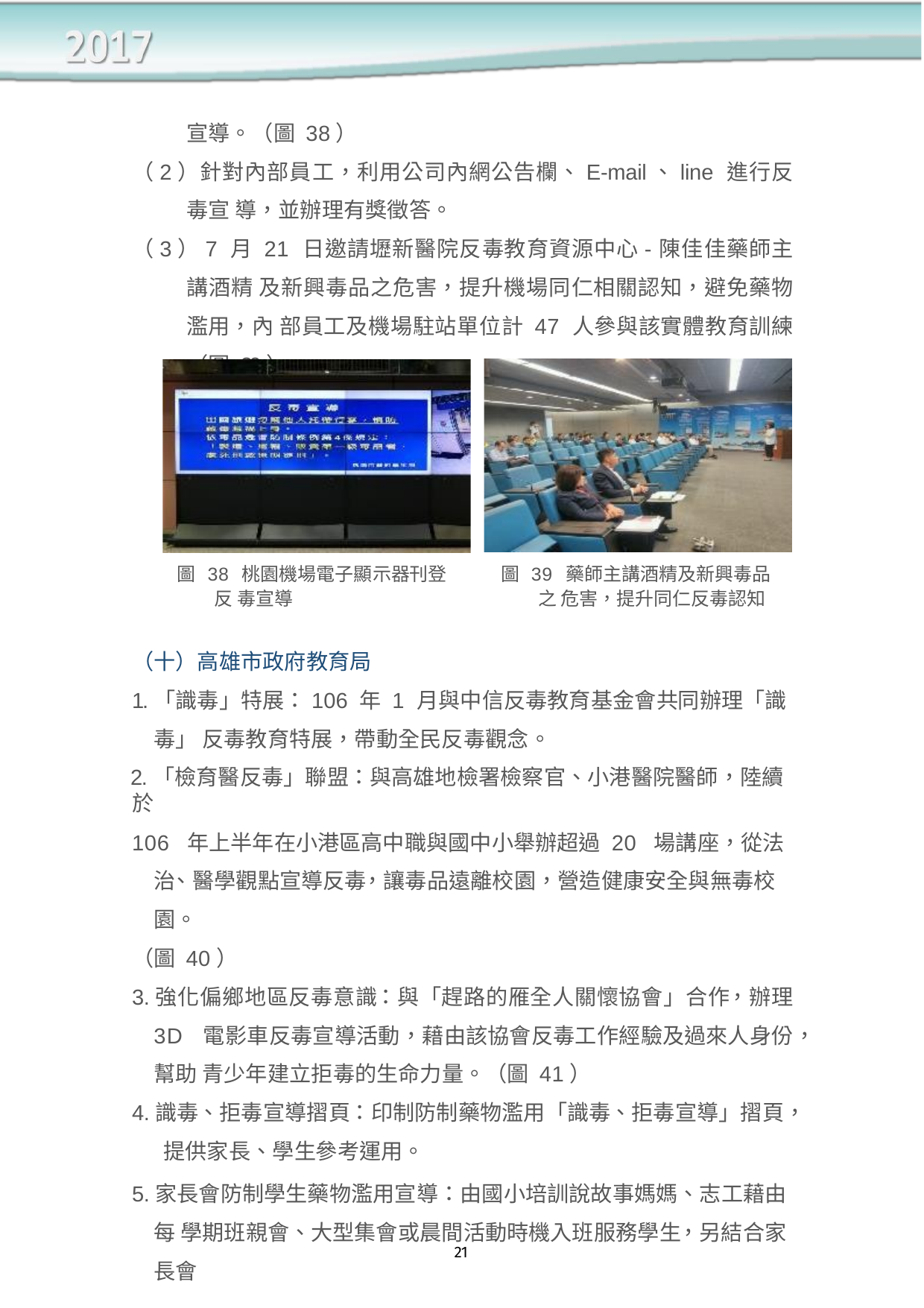

宣導。（圖 38）
（2）針對內部員工，利用公司內網公告欄、E-mail、line 進行反毒宣 導，並辦理有獎徵答。
（3）7 月 21 日邀請壢新醫院反毒教育資源中心-陳佳佳藥師主講酒精 及新興毒品之危害，提升機場同仁相關認知，避免藥物濫用，內 部員工及機場駐站單位計 47 人參與該實體教育訓練（圖 39）。

圖 38 桃園機場電子顯示器刊登反 毒宣導
圖 39 藥師主講酒精及新興毒品之 危害，提升同仁反毒認知

（十）高雄市政府教育局
1.「識毒」特展：106 年 1 月與中信反毒教育基金會共同辦理「識毒」 反毒教育特展，帶動全民反毒觀念。
2.「檢育醫反毒」聯盟：與高雄地檢署檢察官、小港醫院醫師，陸續於
106 年上半年在小港區高中職與國中小舉辦超過 20 場講座，從法 治、醫學觀點宣導反毒，讓毒品遠離校園，營造健康安全與無毒校園。
（圖 40）
3.強化偏鄉地區反毒意識：與「趕路的雁全人關懷協會」合作，辦理 3D  電影車反毒宣導活動，藉由該協會反毒工作經驗及過來人身份，幫助 青少年建立拒毒的生命力量。（圖 41）
4.識毒、拒毒宣導摺頁：印制防制藥物濫用「識毒、拒毒宣導」摺頁，  提供家長、學生參考運用。
5.家長會防制學生藥物濫用宣導：由國小培訓說故事媽媽、志工藉由每 學期班親會、大型集會或晨間活動時機入班服務學生，另結合家長會
21